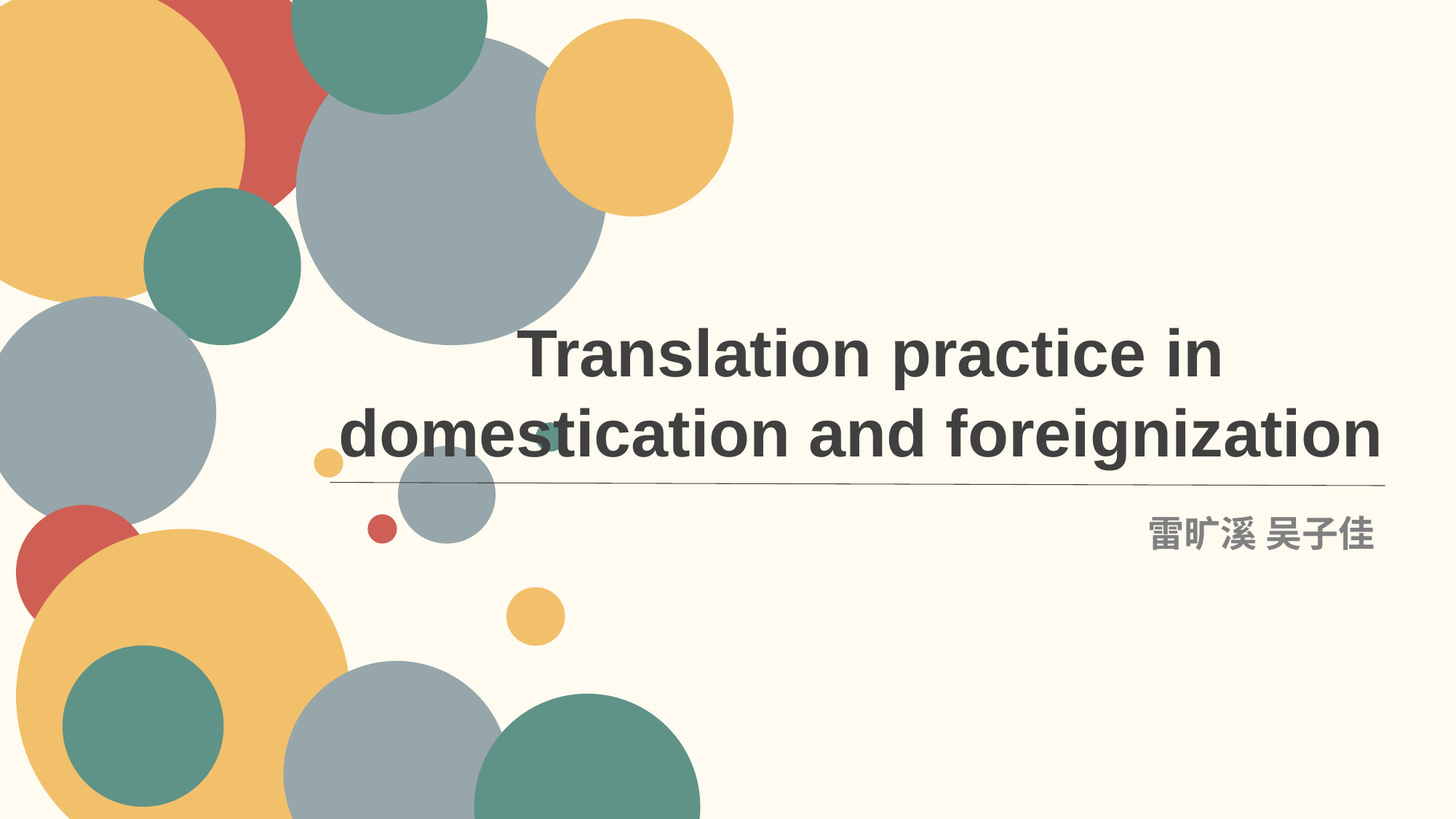

Translation practice in domestication and foreignization

雷旷溪 吴子佳